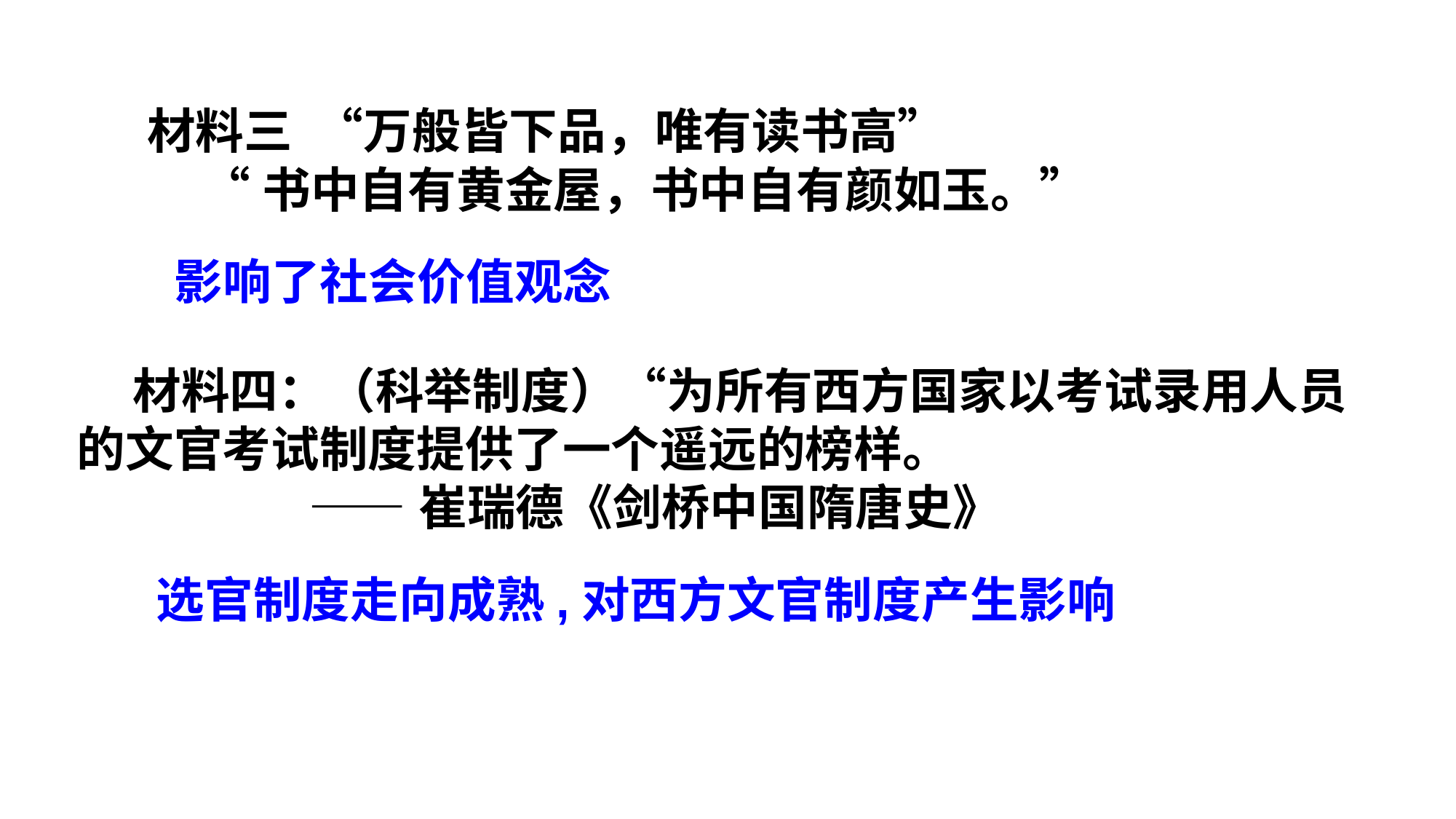

材料三  “万般皆下品，唯有读书高”
         “书中自有黄金屋，书中自有颜如玉。”
影响了社会价值观念
    材料四：（科举制度）“为所有西方国家以考试录用人员的文官考试制度提供了一个遥远的榜样。
                     ——崔瑞德《剑桥中国隋唐史》
选官制度走向成熟,对西方文官制度产生影响